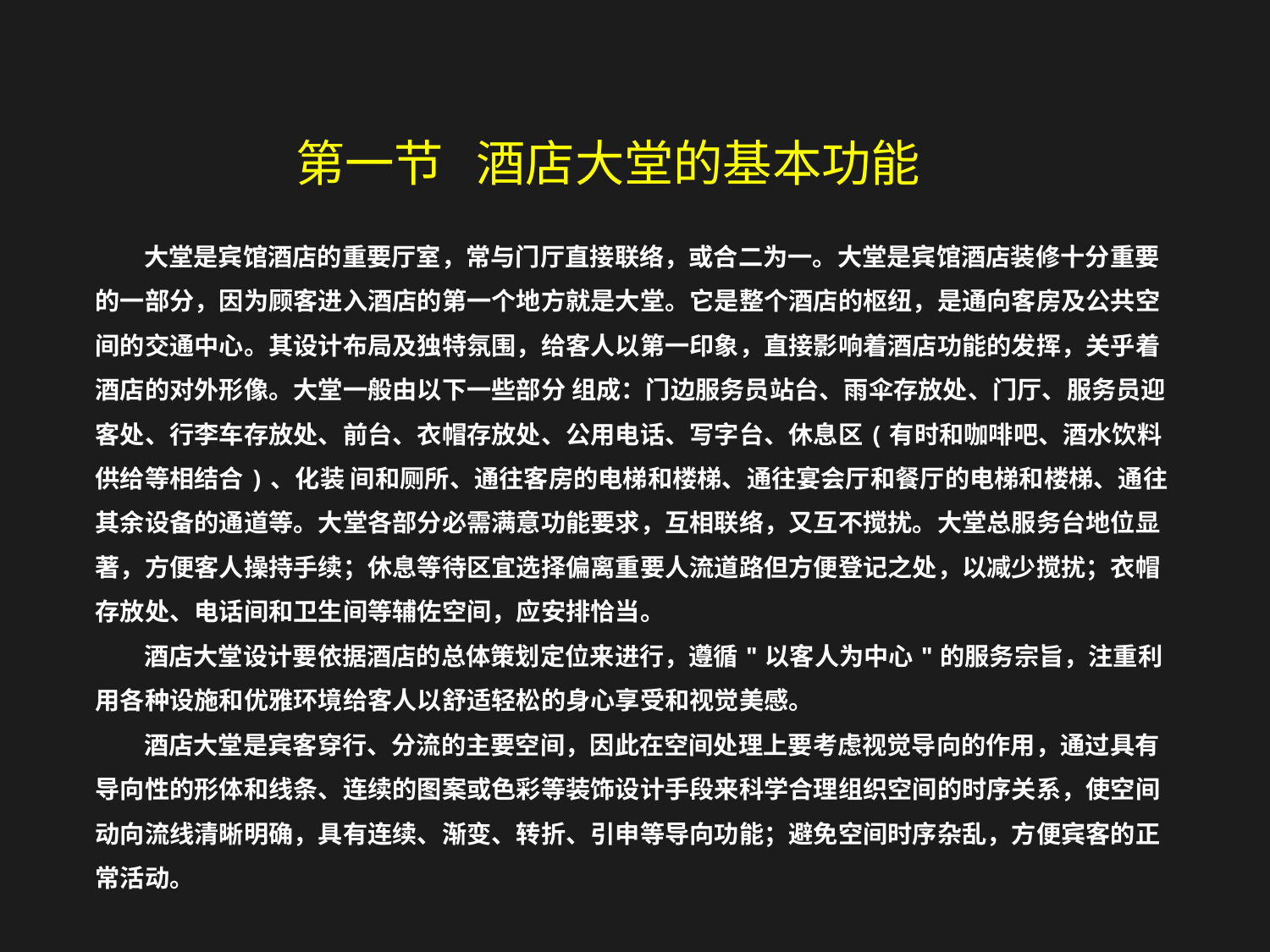

第一节   酒店大堂的基本功能
 大堂是宾馆酒店的重要厅室，常与门厅直接联络，或合二为一。大堂是宾馆酒店装修十分重要的一部分，因为顾客进入酒店的第一个地方就是大堂。它是整个酒店的枢纽，是通向客房及公共空间的交通中心。其设计布局及独特氛围，给客人以第一印象，直接影响着酒店功能的发挥，关乎着酒店的对外形像。大堂一般由以下一些部分 组成：门边服务员站台、雨伞存放处、门厅、服务员迎客处、行李车存放处、前台、衣帽存放处、公用电话、写字台、休息区(有时和咖啡吧、酒水饮料供给等相结合)、化装 间和厕所、通往客房的电梯和楼梯、通往宴会厅和餐厅的电梯和楼梯、通往其余设备的通道等。大堂各部分必需满意功能要求，互相联络，又互不搅扰。大堂总服务台地位显 著，方便客人操持手续；休息等待区宜选择偏离重要人流道路但方便登记之处，以减少搅扰；衣帽存放处、电话间和卫生间等辅佐空间，应安排恰当。
 酒店大堂设计要依据酒店的总体策划定位来进行，遵循"以客人为中心"的服务宗旨，注重利用各种设施和优雅环境给客人以舒适轻松的身心享受和视觉美感。
 酒店大堂是宾客穿行、分流的主要空间，因此在空间处理上要考虑视觉导向的作用，通过具有导向性的形体和线条、连续的图案或色彩等装饰设计手段来科学合理组织空间的时序关系，使空间动向流线清晰明确，具有连续、渐变、转折、引申等导向功能；避免空间时序杂乱，方便宾客的正常活动。